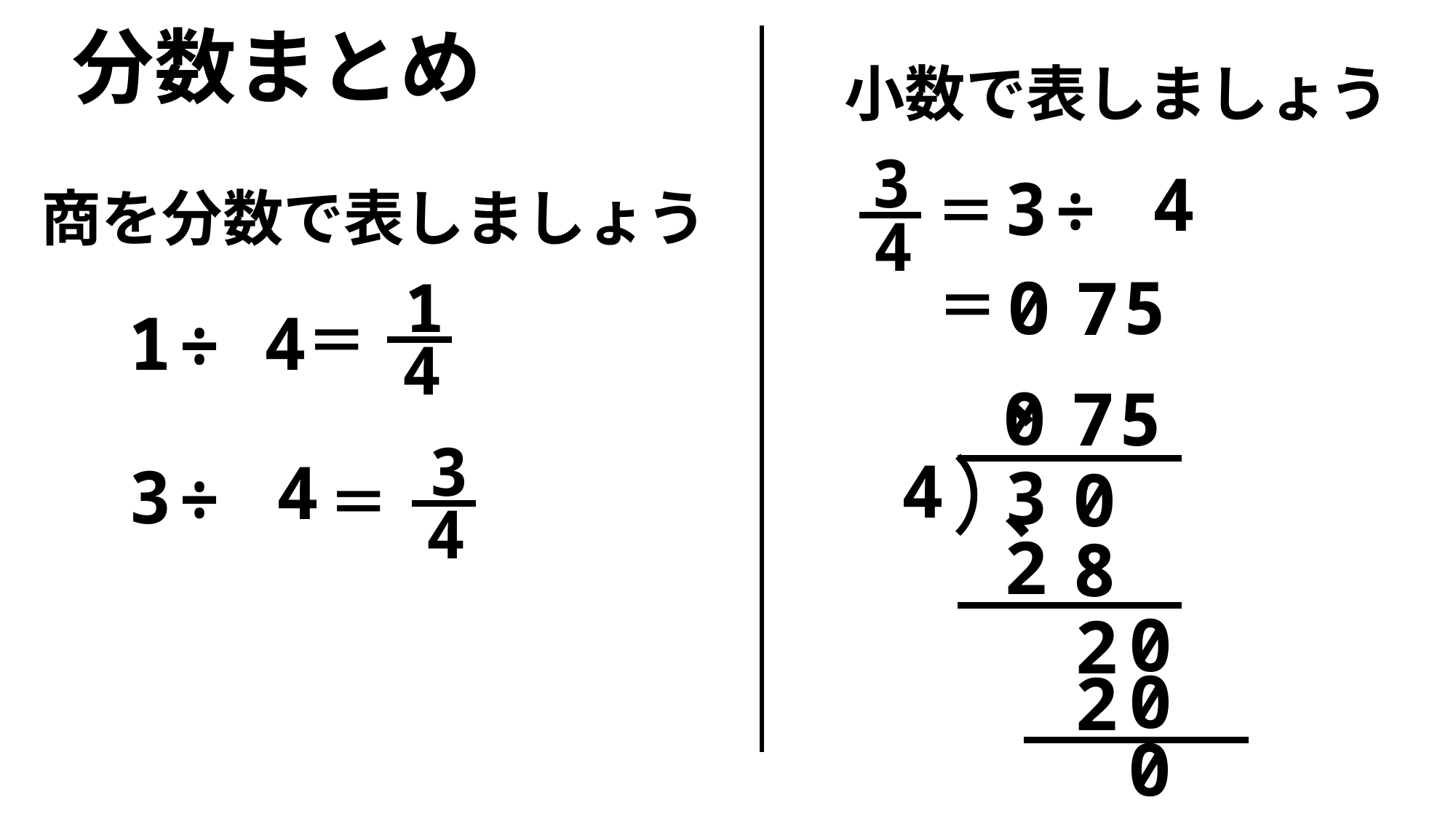

分数まとめ
小数で表しましょう
3
4
4
3
÷
＝
商を分数で表しましょう
0、
5
7
1
4
＝
1
4
÷
＝
0、
5
7
3
4
4

4
3
3
÷
0
＝
2
8
0
2
0
2
0